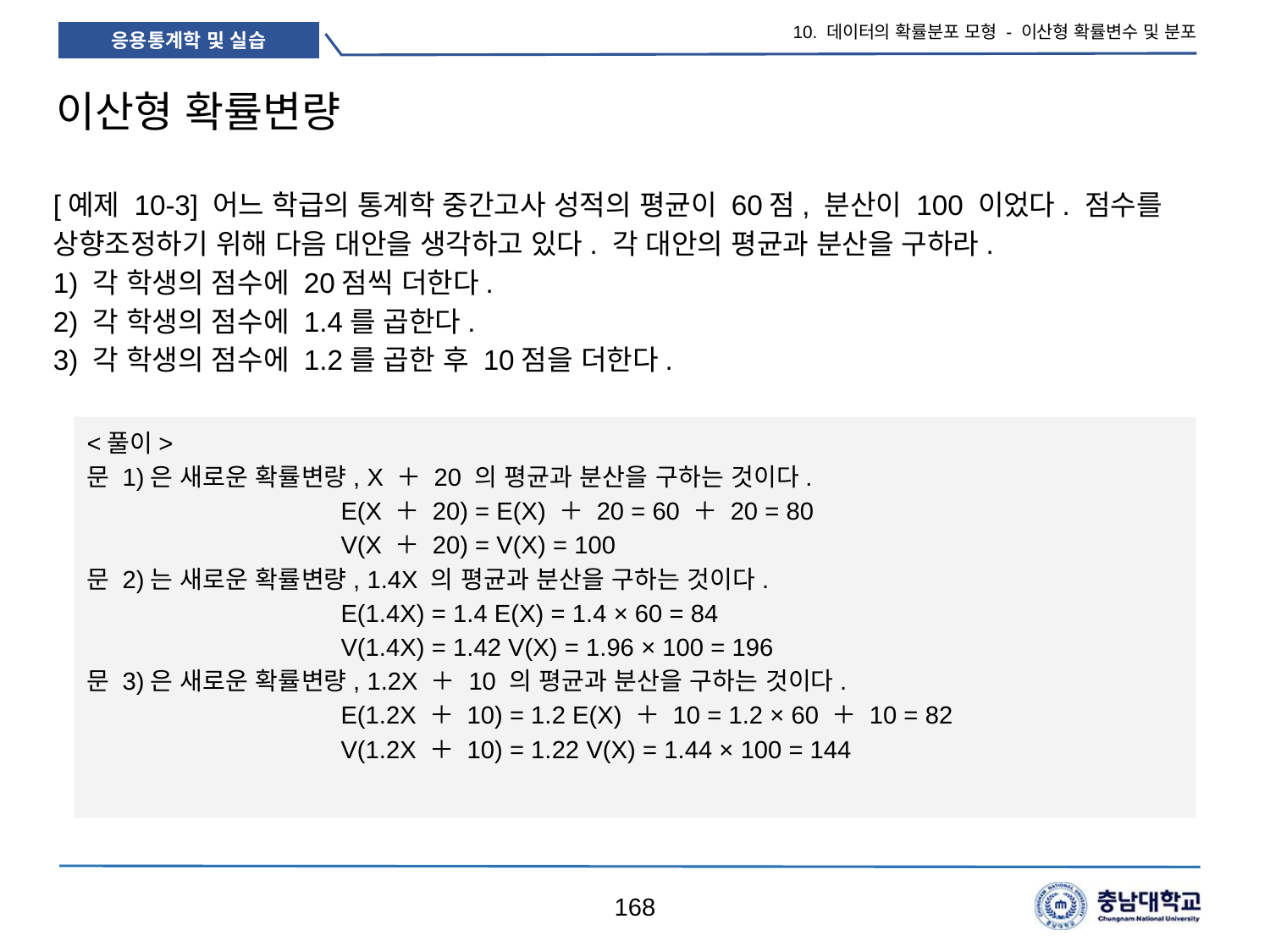

10. 데이터의 확률분포 모형 - 이산형 확률변수 및 분포
# 이산형 확률변량
[예제 10-3] 어느 학급의 통계학 중간고사 성적의 평균이 60점, 분산이 100 이었다. 점수를 상향조정하기 위해 다음 대안을 생각하고 있다. 각 대안의 평균과 분산을 구하라.
1) 각 학생의 점수에 20점씩 더한다.
2) 각 학생의 점수에 1.4를 곱한다.
3) 각 학생의 점수에 1.2를 곱한 후 10점을 더한다.

<풀이>
문 1)은 새로운 확률변량, X ＋ 20 의 평균과 분산을 구하는 것이다.
		E(X ＋ 20) = E(X) ＋ 20 = 60 ＋ 20 = 80
		V(X ＋ 20) = V(X) = 100
문 2)는 새로운 확률변량, 1.4X 의 평균과 분산을 구하는 것이다.
		E(1.4X) = 1.4 E(X) = 1.4 × 60 = 84
		V(1.4X) = 1.42 V(X) = 1.96 × 100 = 196
문 3)은 새로운 확률변량, 1.2X ＋ 10 의 평균과 분산을 구하는 것이다.
		E(1.2X ＋ 10) = 1.2 E(X) ＋ 10 = 1.2 × 60 ＋ 10 = 82
		V(1.2X ＋ 10) = 1.22 V(X) = 1.44 × 100 = 144

168